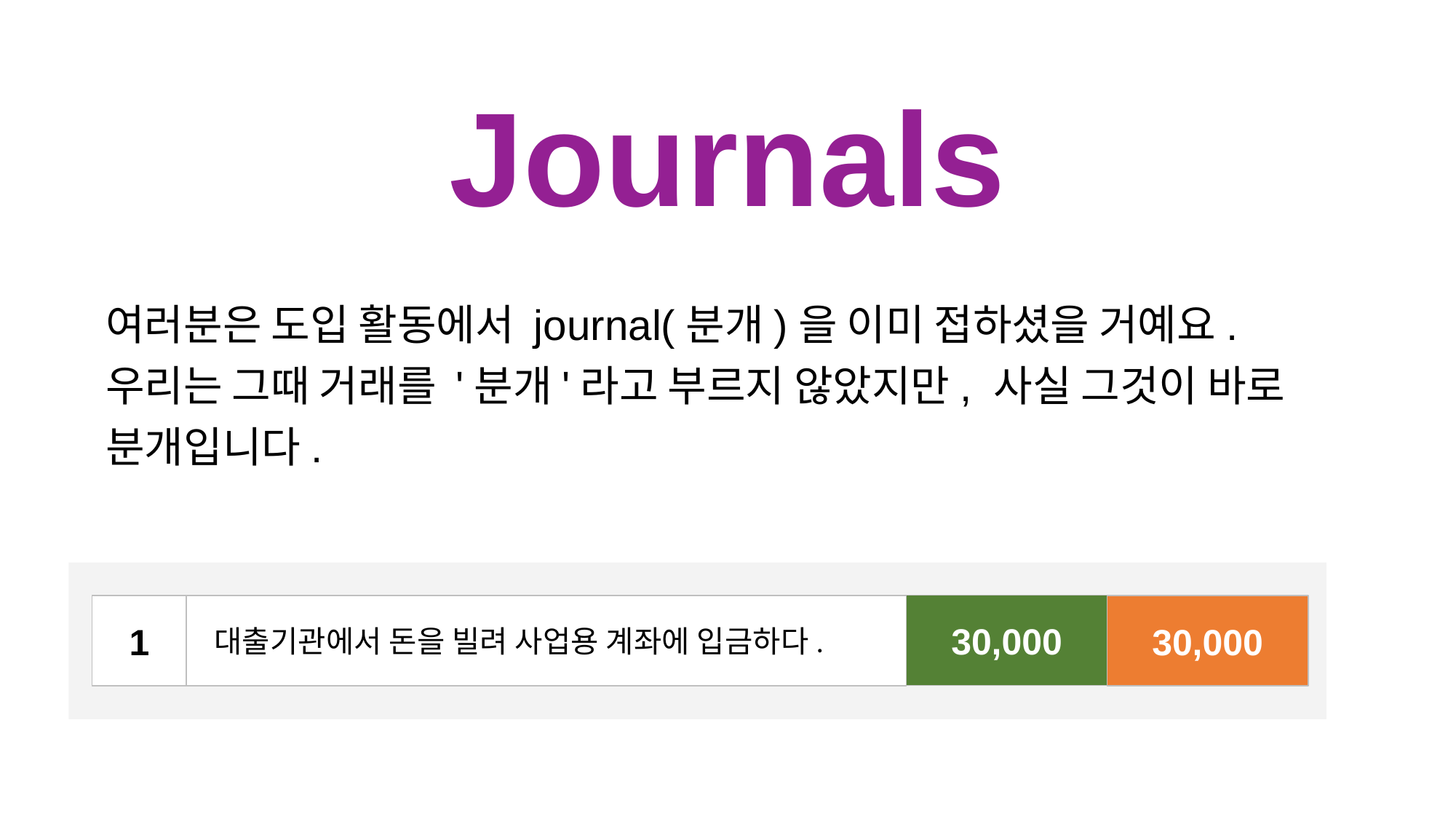

Journals
여러분은 도입 활동에서 journal(분개)을 이미 접하셨을 거예요.
우리는 그때 거래를 '분개'라고 부르지 않았지만, 사실 그것이 바로 분개입니다.

30,000
1
Cash
30,000
Bank loan
30,000
대출기관에서 돈을 빌려 사업용 계좌에 입금하다.
30,000